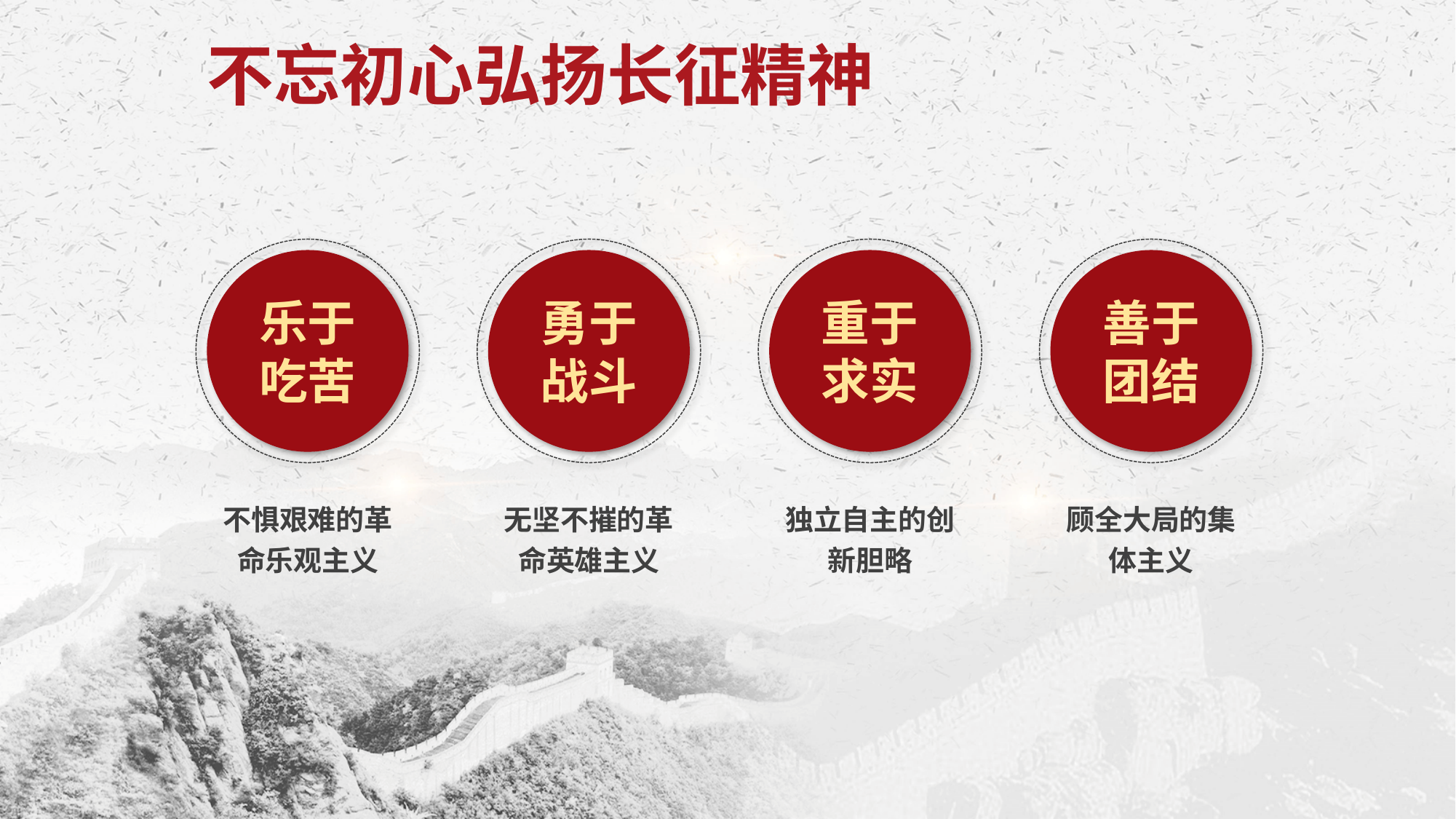

不忘初心弘扬长征精神

乐于吃苦
不惧艰难的革命乐观主义

勇于战斗
无坚不摧的革命英雄主义

重于求实
独立自主的创新胆略

善于团结
顾全大局的集体主义